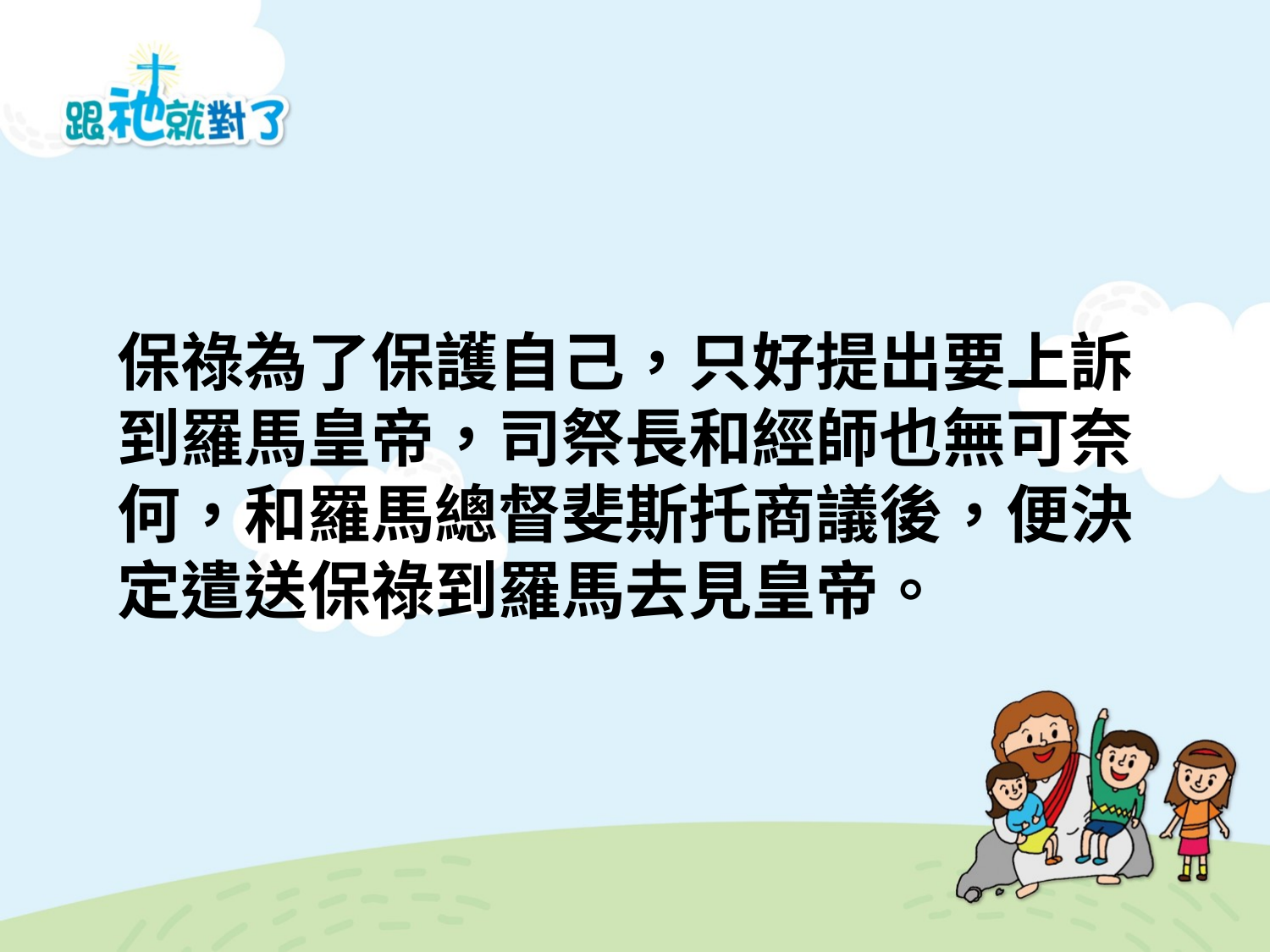

保祿為了保護自己，只好提出要上訴到羅馬皇帝，司祭長和經師也無可奈何，和羅馬總督斐斯托商議後，便決定遣送保祿到羅馬去見皇帝。